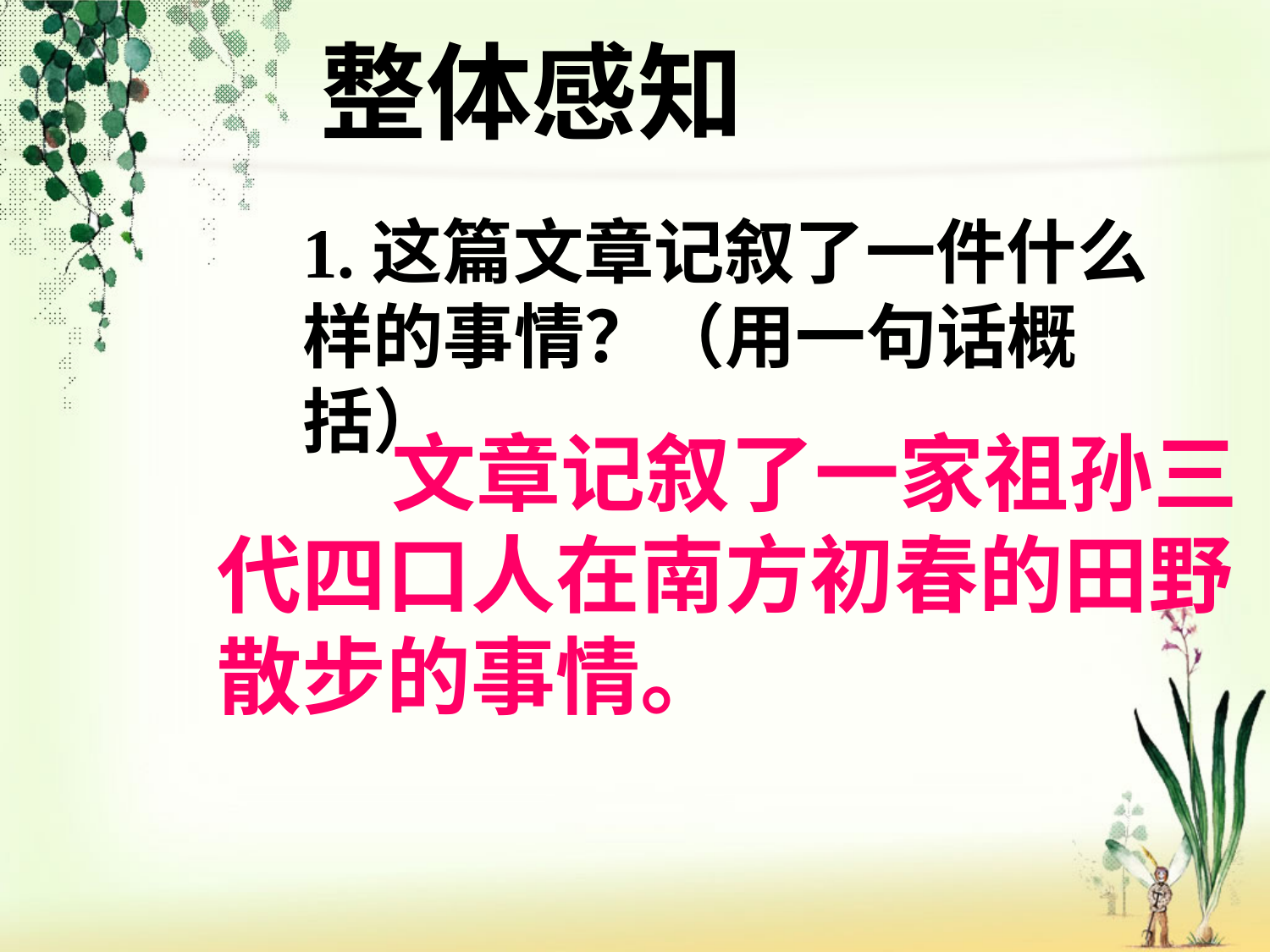

整体感知

1.这篇文章记叙了一件什么样的事情？（用一句话概括）

        文章记叙了一家祖孙三代四口人在南方初春的田野散步的事情。